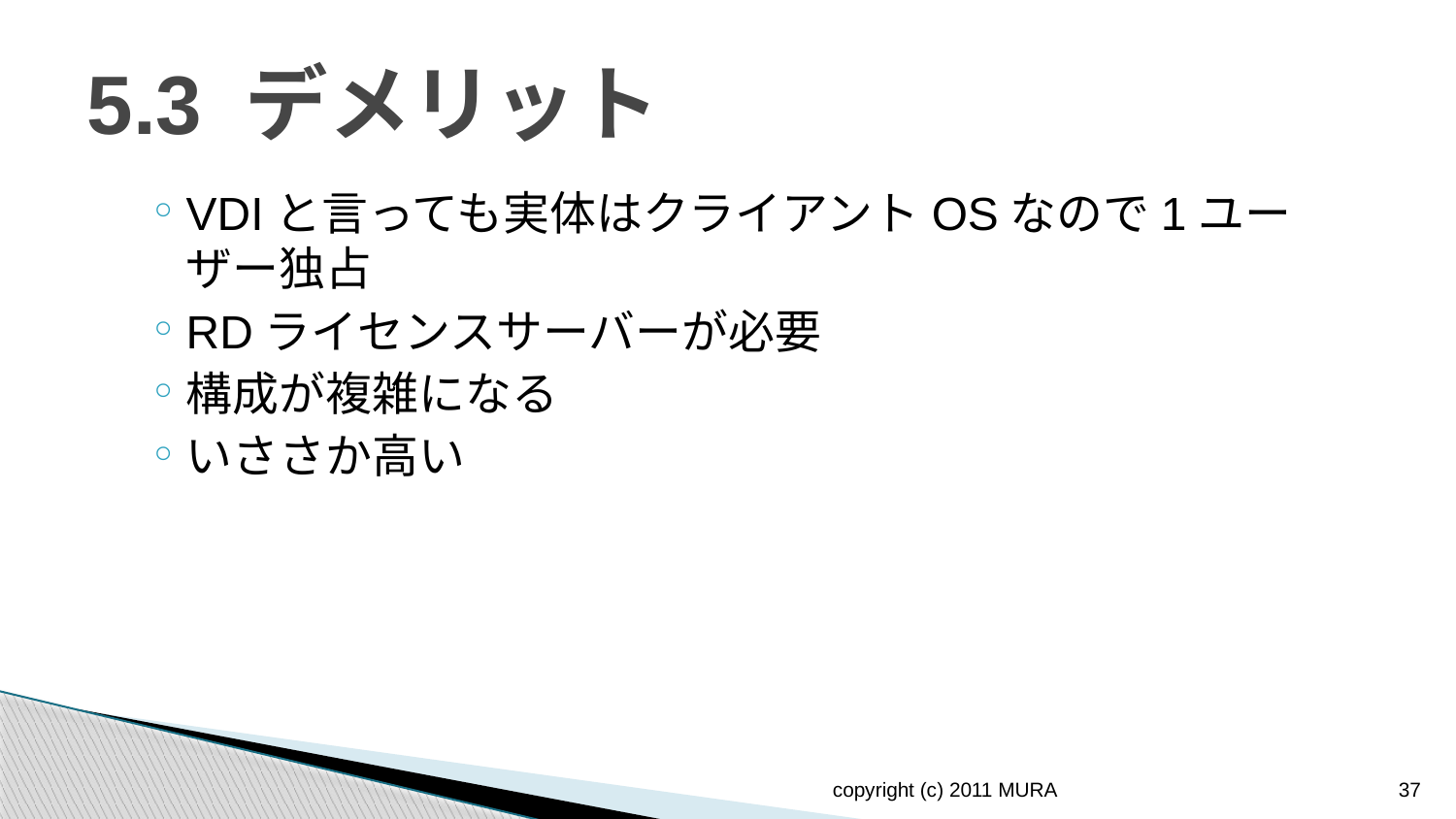

# 5.3 デメリット
VDIと言っても実体はクライアントOSなので1ユーザー独占
RDライセンスサーバーが必要
構成が複雑になる
いささか高い
copyright (c) 2011 MURA
37